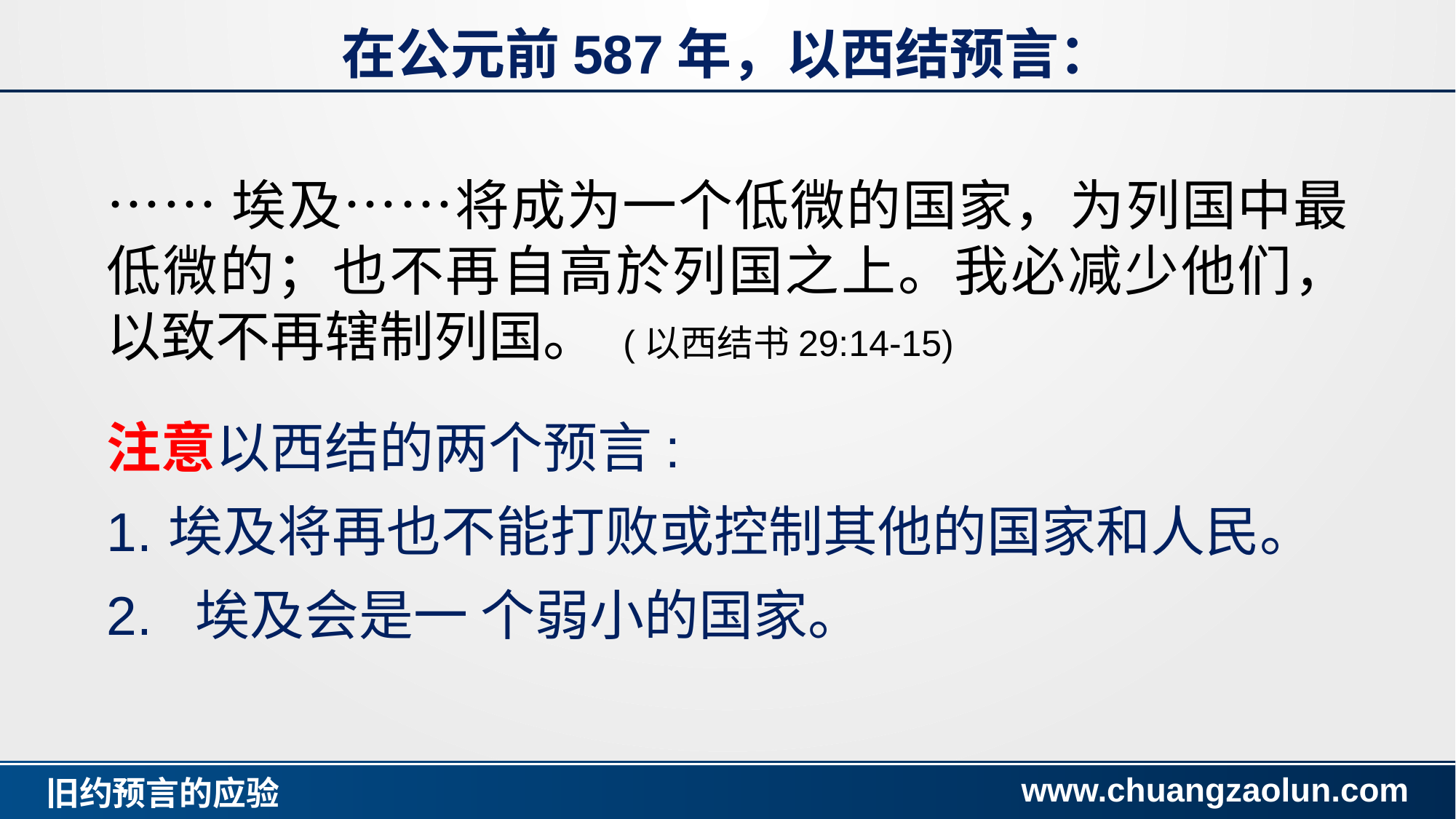

在公元前587年，以西结预言：
……埃及……将成为一个低微的国家，为列国中最低微的；也不再自高於列国之上。我必减少他们，以致不再辖制列国。 (以西结书29:14-15)
注意以西结的两个预言:
埃及将再也不能打败或控制其他的国家和人民。
2.  埃及会是一 个弱小的国家。